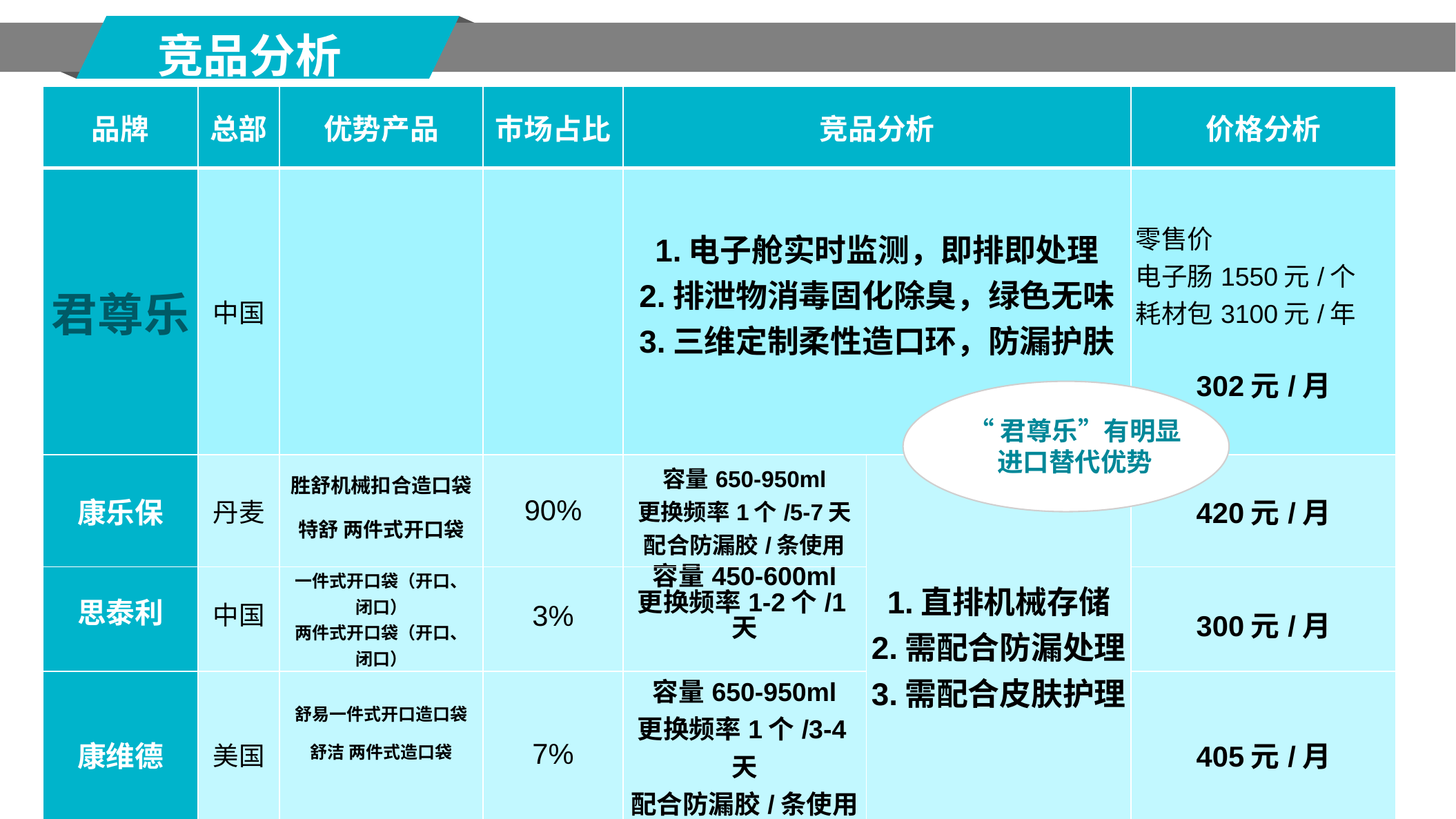

竞品分析

| 品牌 | 总部 | 优势产品 | 市场占比 | 竞品分析 |  | 价格分析 |
| --- | --- | --- | --- | --- | --- | --- |
| 君尊乐 | 中国 |  |  | 1.电子舱实时监测，即排即处理 2.排泄物消毒固化除臭，绿色无味 3.三维定制柔性造口环，防漏护肤 |  | 零售价 电子肠1550元/个 耗材包3100元/年 302元/月 |
| 康乐保 | 丹麦 | 胜舒机械扣合造口袋 特舒 两件式开口袋 | 90% | 容量650-950ml 更换频率1个/5-7天 配合防漏胶/条使用 | 1.直排机械存储 2.需配合防漏处理 3.需配合皮肤护理 | 420元/月 |
| 思泰利 | 中国 | 一件式开口袋（开口、闭口） 两件式开口袋（开口、闭口） | 3% | 容量450-600ml 更换频率1-2个/1天 |  | 300元/月 |
| 康维德 | 美国 | 舒易一件式开口造口袋 舒洁 两件式造口袋 | 7% | 容量650-950ml 更换频率1个/3-4天 配合防漏胶/条使用 |  | 405元/月 |

“君尊乐”有明显
进口替代优势